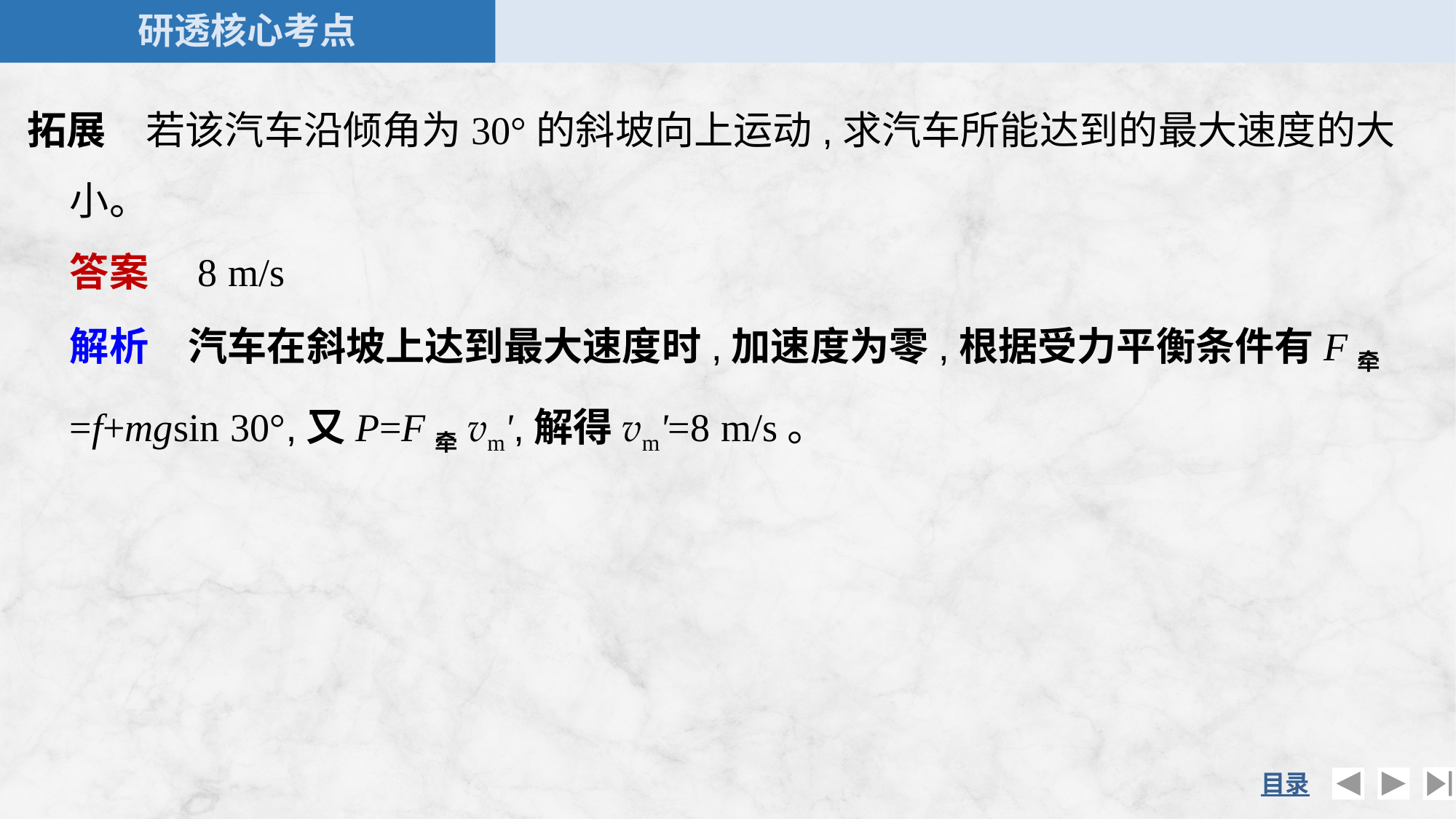

拓展　若该汽车沿倾角为30°的斜坡向上运动,求汽车所能达到的最大速度的大小。
	答案　8 m/s
	解析　汽车在斜坡上达到最大速度时,加速度为零,根据受力平衡条件有F牵=f+mgsin 30°,又P=F牵vm',解得vm'=8 m/s。